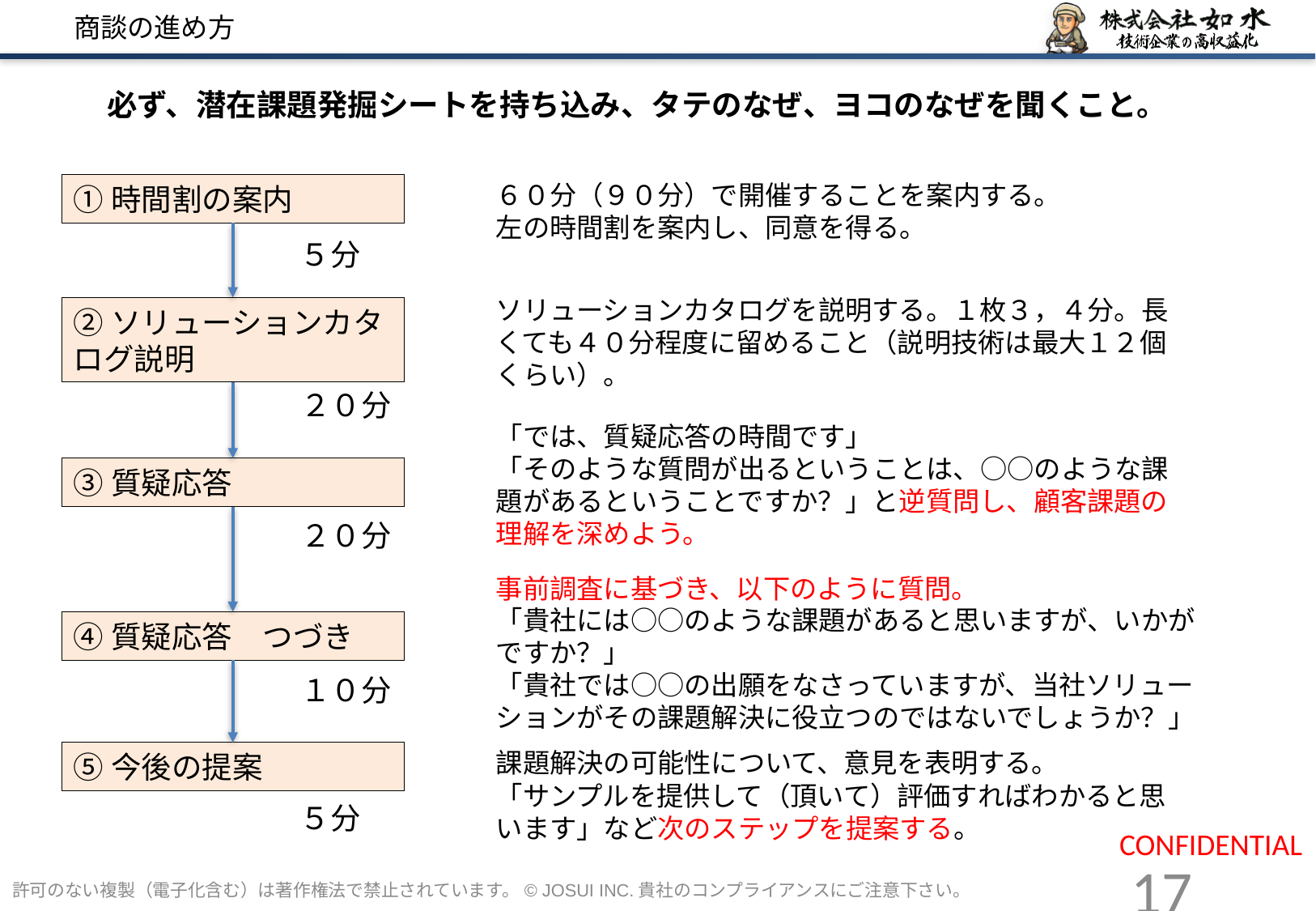

# 商談の進め方
必ず、潜在課題発掘シートを持ち込み、タテのなぜ、ヨコのなぜを聞くこと。
６０分（９０分）で開催することを案内する。
左の時間割を案内し、同意を得る。
①時間割の案内
５分
ソリューションカタログを説明する。１枚３，４分。長くても４０分程度に留めること（説明技術は最大１２個くらい）。
②ソリューションカタログ説明
２０分
「では、質疑応答の時間です」
「そのような質問が出るということは、○○のような課題があるということですか？」と逆質問し、顧客課題の理解を深めよう。
③質疑応答
２０分
事前調査に基づき、以下のように質問。
「貴社には○○のような課題があると思いますが、いかがですか？」
「貴社では○○の出願をなさっていますが、当社ソリューションがその課題解決に役立つのではないでしょうか？」
④質疑応答　つづき
１０分
課題解決の可能性について、意見を表明する。
「サンプルを提供して（頂いて）評価すればわかると思います」など次のステップを提案する。
⑤今後の提案
５分
許可のない複製（電子化含む）は著作権法で禁止されています。© JOSUI INC.貴社のコンプライアンスにご注意下さい。
17